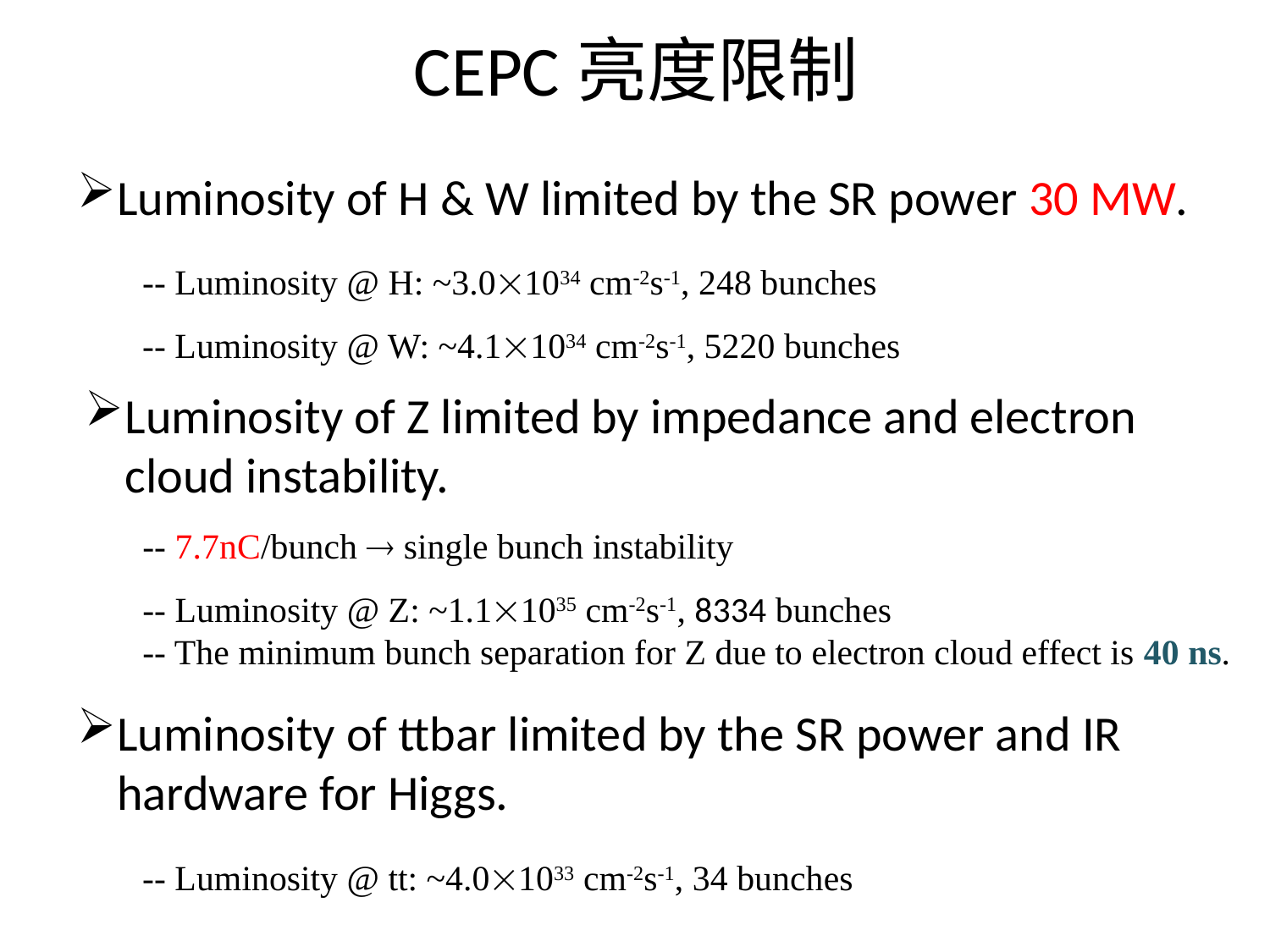

# CEPC亮度限制
Luminosity of H & W limited by the SR power 30 MW.
-- Luminosity @ H: ~3.0×1034 cm-2s-1, 248 bunches
-- Luminosity @ W: ~4.1×1034 cm-2s-1, 5220 bunches
Luminosity of Z limited by impedance and electron cloud instability.
-- 7.7nC/bunch → single bunch instability
-- Luminosity @ Z: ~1.1×1035 cm-2s-1, 8334 bunches
-- The minimum bunch separation for Z due to electron cloud effect is 40 ns.
Luminosity of ttbar limited by the SR power and IR hardware for Higgs.
-- Luminosity @ tt: ~4.0×1033 cm-2s-1, 34 bunches